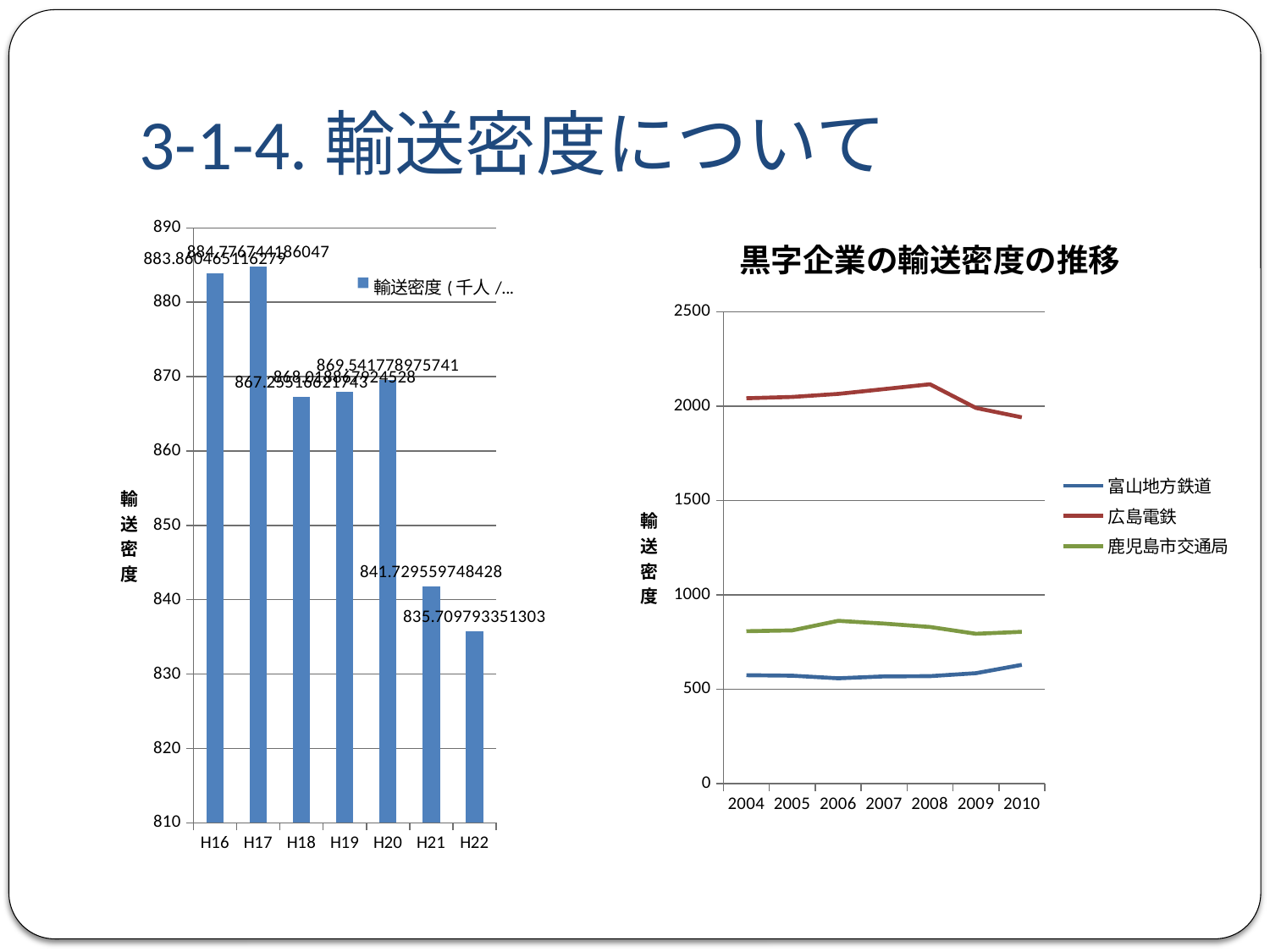

# 3-1-4.輸送密度について

### Chart

| Category | 輸送密度(千人/キロ） |
|---|---|
| H16 | 883.8604651162791 |
| H17 | 884.7767441860465 |
| H18 | 867.2551662174304 |
| H19 | 868.0188679245283 |
| H20 | 869.5417789757413 |
| H21 | 841.7295597484277 |
| H22 | 835.7097933513028 |

### Chart: 黒字企業の輸送密度の推移

| Category |  |  |  |
|---|---|---|---|
| 2004 | 574.0625 | 2041.3157894736842 | 807.0229007633588 |
| 2005 | 571.40625 | 2048.0 | 811.6030534351145 |
| 2006 | 557.8125 | 2064.1052631578946 | 862.2137404580153 |
| 2007 | 567.8125 | 2089.6315789473683 | 847.4809160305343 |
| 2008 | 569.21875 | 2115.2631578947367 | 829.6183206106871 |
| 2009 | 584.6875 | 1989.8947368421052 | 793.6641221374045 |
| 2010 | 629.0 | 1940.0 | 804.0 |